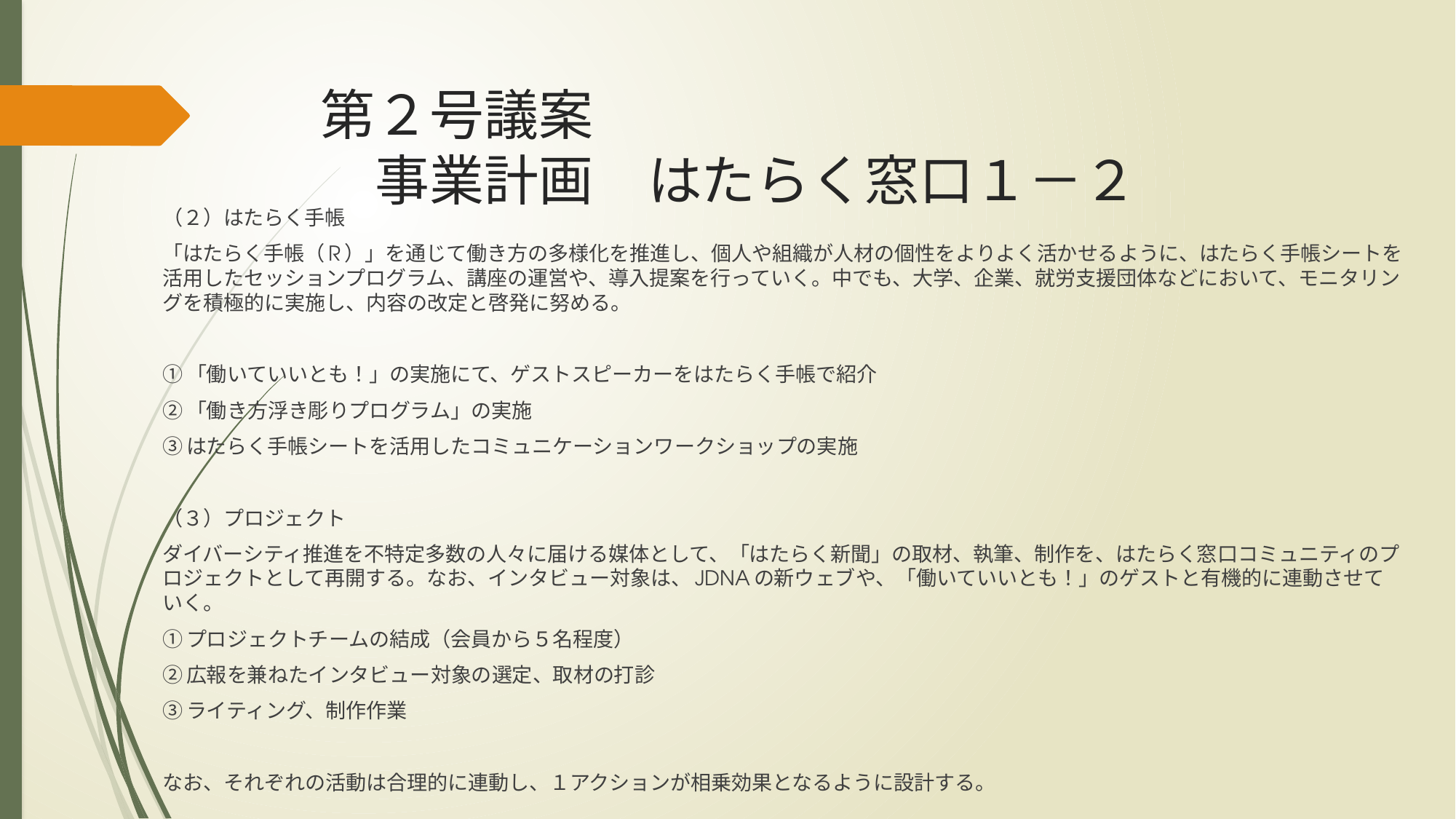

# 第２号議案 　事業計画　はたらく窓口１－２
（２）はたらく手帳
「はたらく手帳（R）」を通じて働き方の多様化を推進し、個人や組織が人材の個性をよりよく活かせるように、はたらく手帳シートを活用したセッションプログラム、講座の運営や、導入提案を行っていく。中でも、大学、企業、就労支援団体などにおいて、モニタリングを積極的に実施し、内容の改定と啓発に努める。

①「働いていいとも！」の実施にて、ゲストスピーカーをはたらく手帳で紹介
②「働き方浮き彫りプログラム」の実施
③はたらく手帳シートを活用したコミュニケーションワークショップの実施

（３）プロジェクト
ダイバーシティ推進を不特定多数の人々に届ける媒体として、「はたらく新聞」の取材、執筆、制作を、はたらく窓口コミュニティのプロジェクトとして再開する。なお、インタビュー対象は、JDNAの新ウェブや、「働いていいとも！」のゲストと有機的に連動させていく。
①プロジェクトチームの結成（会員から５名程度）
②広報を兼ねたインタビュー対象の選定、取材の打診
③ライティング、制作作業

なお、それぞれの活動は合理的に連動し、１アクションが相乗効果となるように設計する。